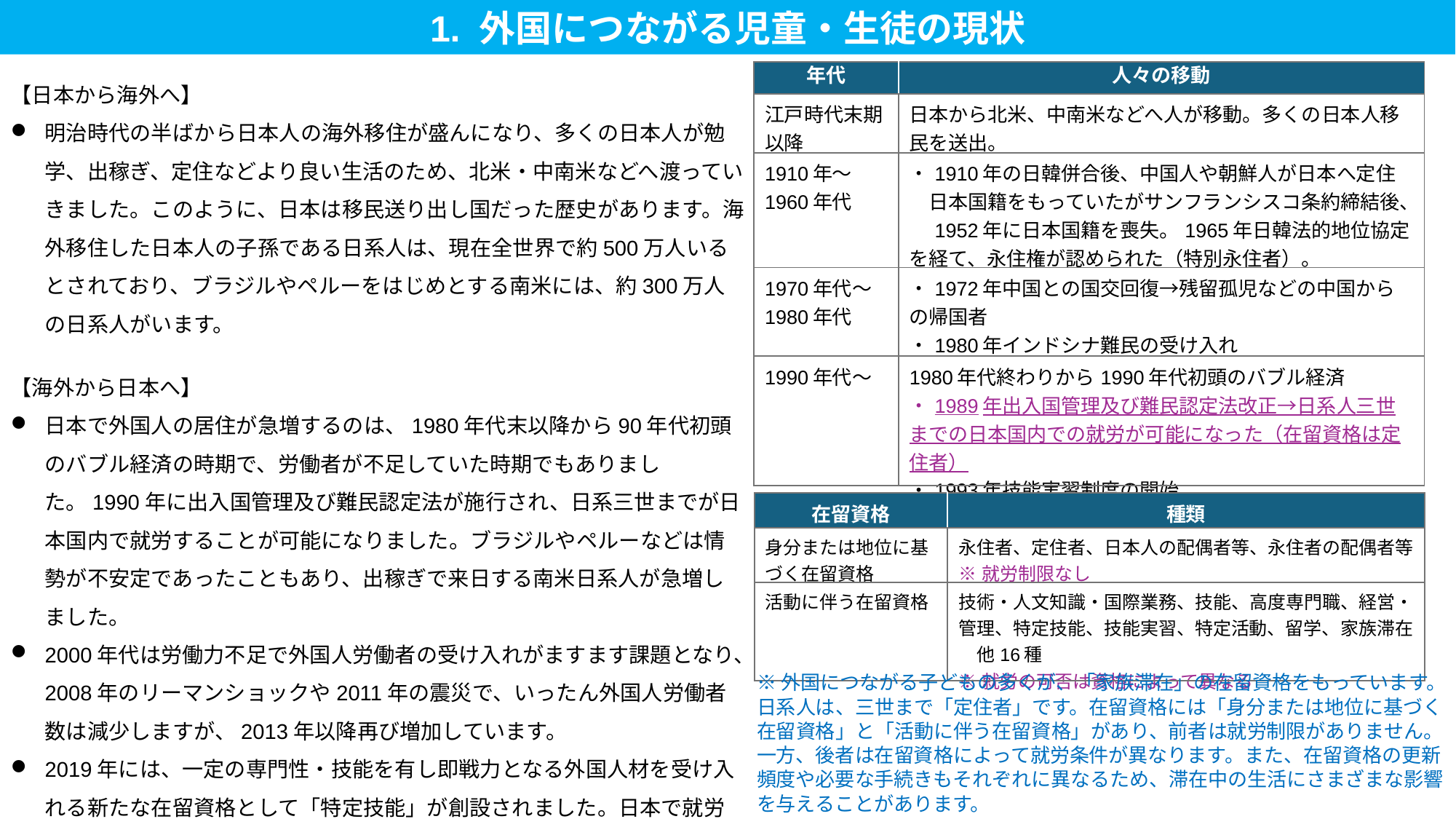

1. 外国につながる児童・生徒の現状
| 年代 | 人々の移動 |
| --- | --- |
| 江戸時代末期以降 | 日本から北米、中南米などへ人が移動。多くの日本人移民を送出。 |
| 1910年～1960年代 | ・1910年の日韓併合後、中国人や朝鮮人が日本へ定住 　日本国籍をもっていたがサンフランシスコ条約締結後、　1952年に日本国籍を喪失。1965年日韓法的地位協定を経て、永住権が認められた（特別永住者）。 |
| 1970年代～1980年代 | ・1972年中国との国交回復→残留孤児などの中国からの帰国者 ・1980年インドシナ難民の受け入れ |
| 1990年代～ | 1980年代終わりから1990年代初頭のバブル経済 ・1989年出入国管理及び難民認定法改正→日系人三世までの日本国内での就労が可能になった（在留資格は定住者） ・1993年技能実習制度の開始 |
【日本から海外へ】
明治時代の半ばから日本人の海外移住が盛んになり、多くの日本人が勉学、出稼ぎ、定住などより良い生活のため、北米・中南米などへ渡っていきました。このように、日本は移民送り出し国だった歴史があります。海外移住した日本人の子孫である日系人は、現在全世界で約500万人いるとされており、ブラジルやペルーをはじめとする南米には、約300万人の日系人がいます。

【海外から日本へ】
日本で外国人の居住が急増するのは、1980年代末以降から90年代初頭のバブル経済の時期で、労働者が不足していた時期でもありました。1990年に出入国管理及び難民認定法が施行され、日系三世までが日本国内で就労することが可能になりました。ブラジルやペルーなどは情勢が不安定であったこともあり、出稼ぎで来日する南米日系人が急増しました。
2000年代は労働力不足で外国人労働者の受け入れがますます課題となり、2008年のリーマンショックや2011年の震災で、いったん外国人労働者数は減少しますが、2013年以降再び増加しています。
2019年には、一定の専門性・技能を有し即戦力となる外国人材を受け入れる新たな在留資格として「特定技能」が創設されました。日本で就労する外国人は今後もますます増加することが予測されます。
| 在留資格 | 種類 |
| --- | --- |
| 身分または地位に基づく在留資格 | 永住者、定住者、日本人の配偶者等、永住者の配偶者等 ※就労制限なし |
| 活動に伴う在留資格 | 技術・人文知識・国際業務、技能、高度専門職、経営・管理、特定技能、技能実習、特定活動、留学、家族滞在　他16種 ※就労の可否は資格によって異なる |
※外国につながる子どもの多くが、「家族滞在」の在留資格をもっています。日系人は、三世まで「定住者」です。在留資格には「身分または地位に基づく在留資格」と「活動に伴う在留資格」があり、前者は就労制限がありません。一方、後者は在留資格によって就労条件が異なります。また、在留資格の更新頻度や必要な手続きもそれぞれに異なるため、滞在中の生活にさまざまな影響を与えることがあります。